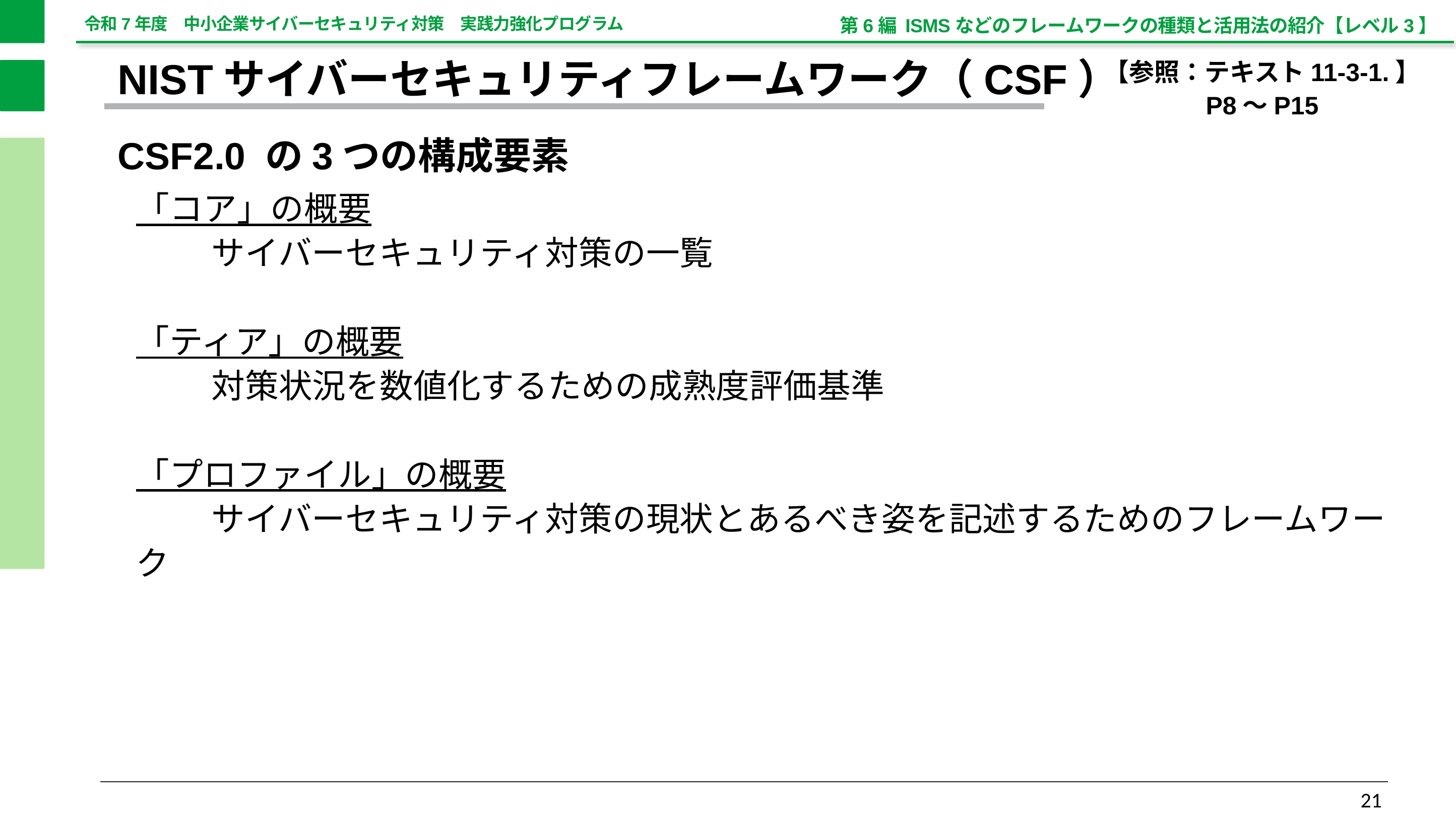

第6編 ISMSなどのフレームワークの種類と活用法の紹介【レベル3】
【参照：テキスト11-3-1.】
P8～P15
NISTサイバーセキュリティフレームワーク（CSF）
CSF2.0 の3つの構成要素
「コア」の概要
	サイバーセキュリティ対策の一覧

「ティア」の概要
	対策状況を数値化するための成熟度評価基準

「プロファイル」の概要
	サイバーセキュリティ対策の現状とあるべき姿を記述するためのフレームワーク